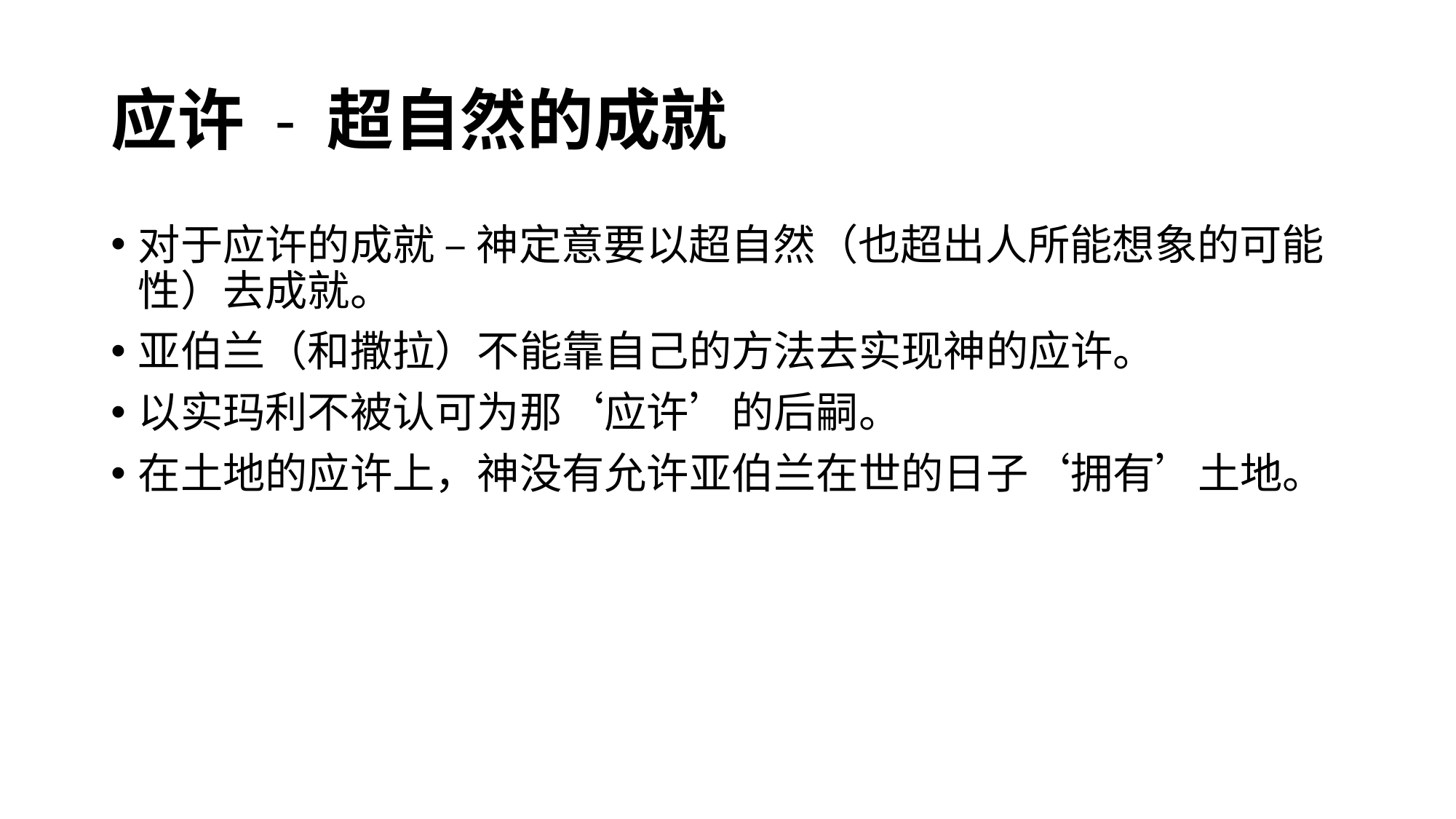

# 应许 - 超自然的成就
对于应许的成就 – 神定意要以超自然（也超出人所能想象的可能性）去成就。
亚伯兰（和撒拉）不能靠自己的方法去实现神的应许。
以实玛利不被认可为那‘应许’的后嗣。
在土地的应许上，神没有允许亚伯兰在世的日子‘拥有’土地。